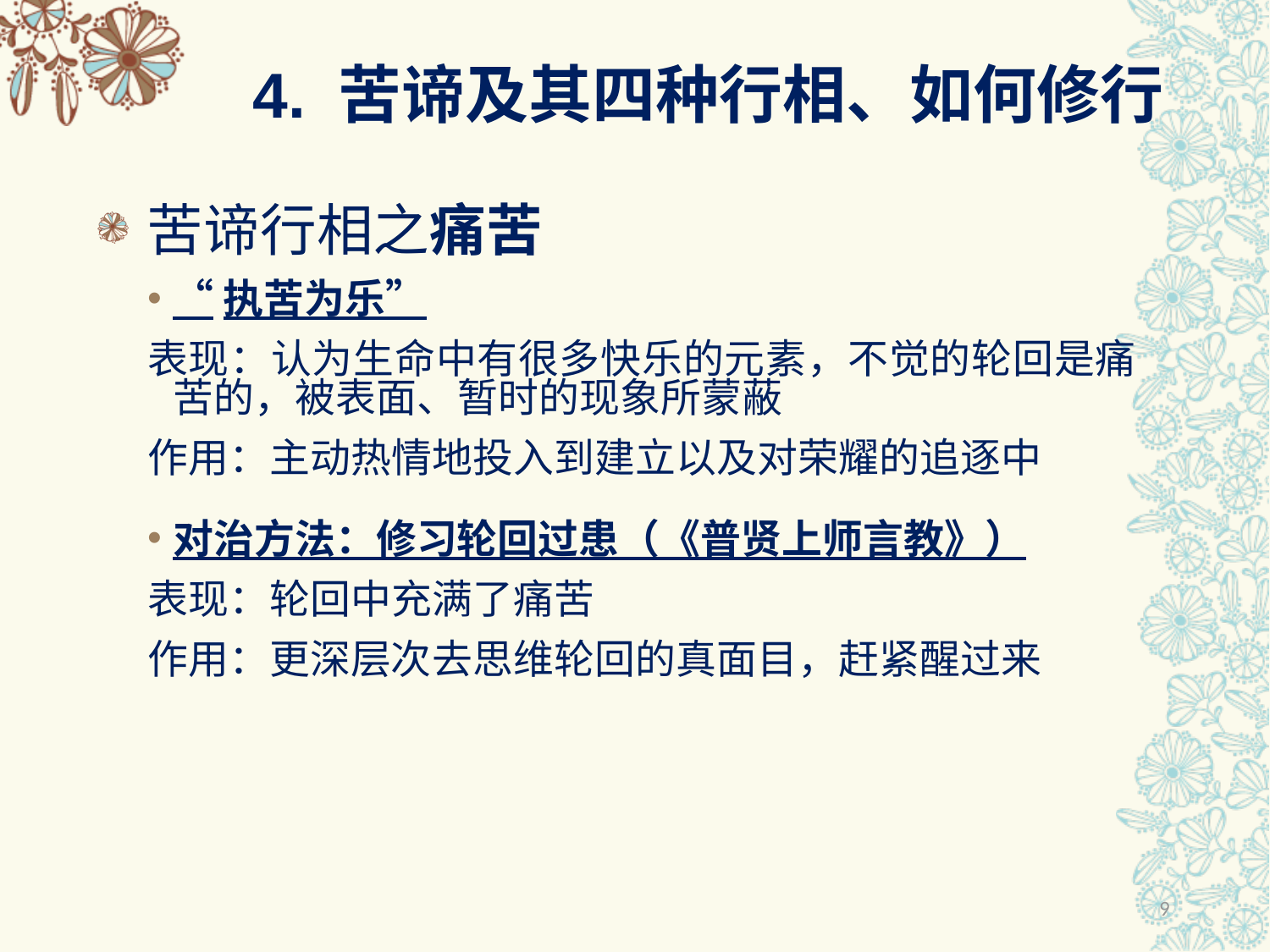

# 4. 苦谛及其四种行相、如何修行
苦谛行相之痛苦
“执苦为乐”
表现：认为生命中有很多快乐的元素，不觉的轮回是痛苦的，被表面、暂时的现象所蒙蔽
作用：主动热情地投入到建立以及对荣耀的追逐中
对治方法：修习轮回过患（《普贤上师言教》）
表现：轮回中充满了痛苦
作用：更深层次去思维轮回的真面目，赶紧醒过来

9